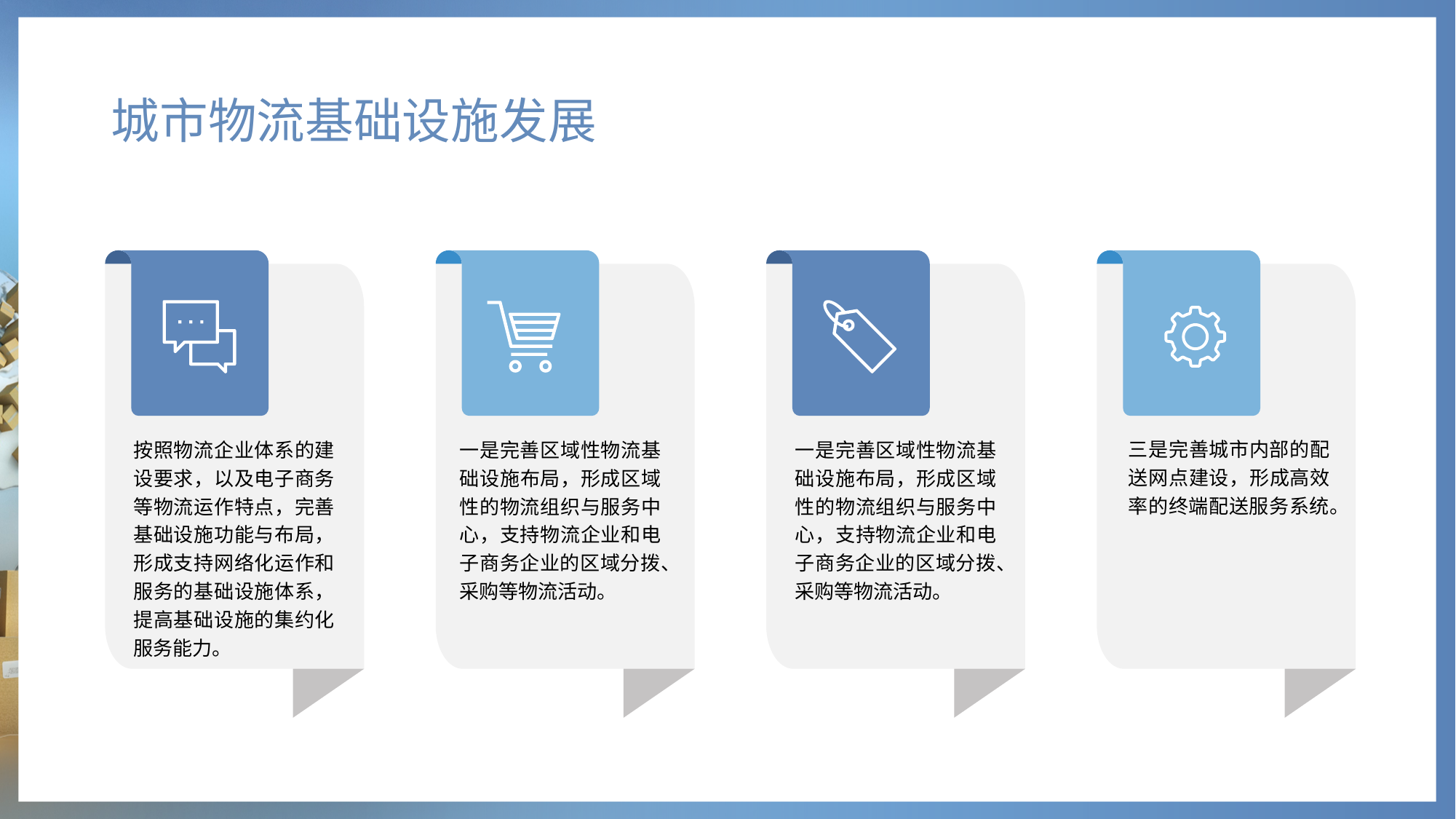

# 城市物流基础设施发展

一是完善区域性物流基础设施布局，形成区域性的物流组织与服务中心，支持物流企业和电子商务企业的区域分拨、采购等物流活动。

按照物流企业体系的建设要求，以及电子商务等物流运作特点，完善基础设施功能与布局，形成支持网络化运作和服务的基础设施体系，提高基础设施的集约化服务能力。

一是完善区域性物流基础设施布局，形成区域性的物流组织与服务中心，支持物流企业和电子商务企业的区域分拨、采购等物流活动。

三是完善城市内部的配送网点建设，形成高效率的终端配送服务系统。